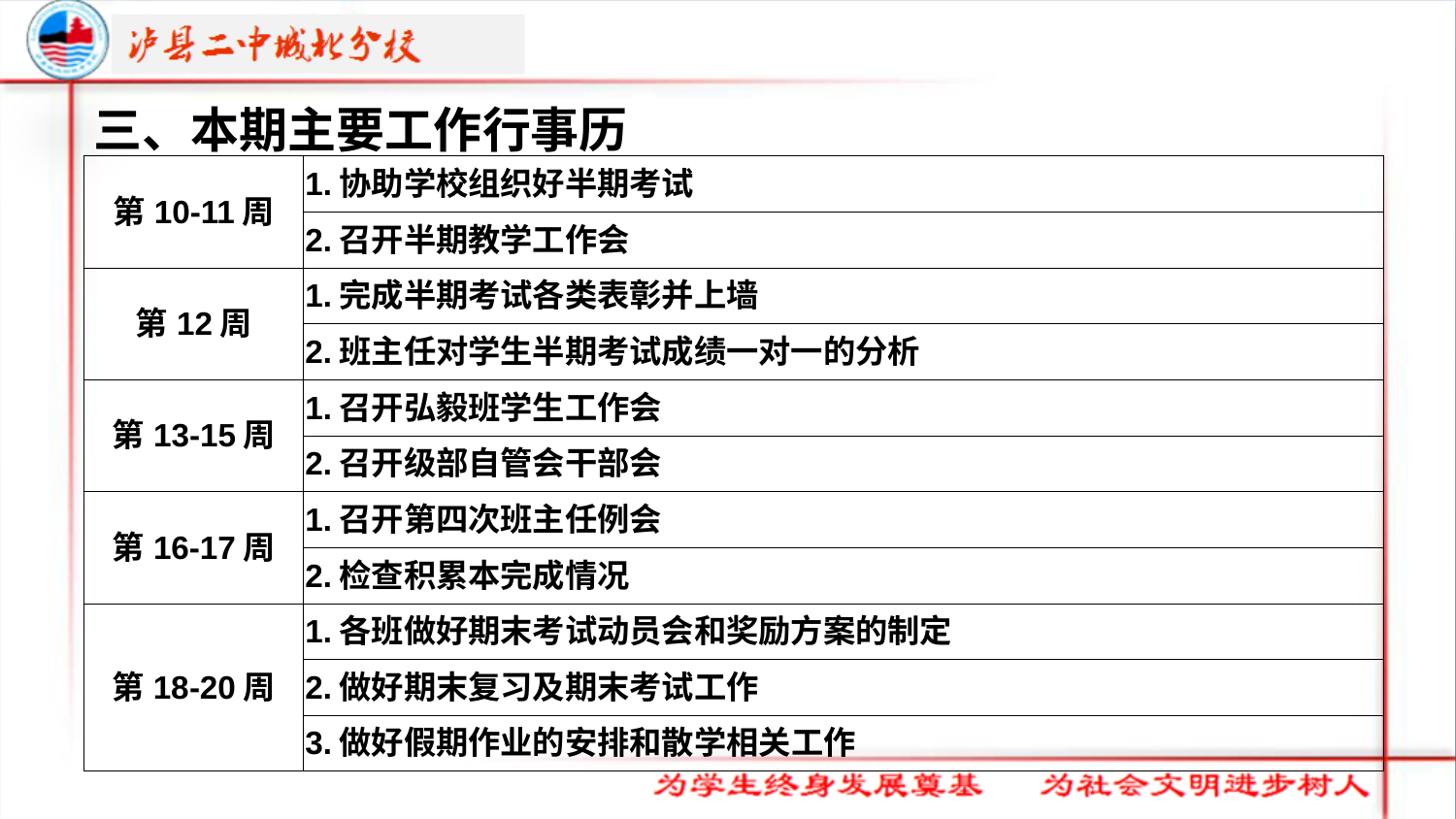

三、本期主要工作行事历
| 第10-11周 | 1.协助学校组织好半期考试 |
| --- | --- |
|  | 2.召开半期教学工作会 |
| 第12周 | 1.完成半期考试各类表彰并上墙 |
|  | 2.班主任对学生半期考试成绩一对一的分析 |
| 第13-15周 | 1.召开弘毅班学生工作会 |
|  | 2.召开级部自管会干部会 |
| 第16-17周 | 1.召开第四次班主任例会 |
|  | 2.检查积累本完成情况 |
| 第18-20周 | 1.各班做好期末考试动员会和奖励方案的制定 |
|  | 2.做好期末复习及期末考试工作 |
|  | 3.做好假期作业的安排和散学相关工作 |